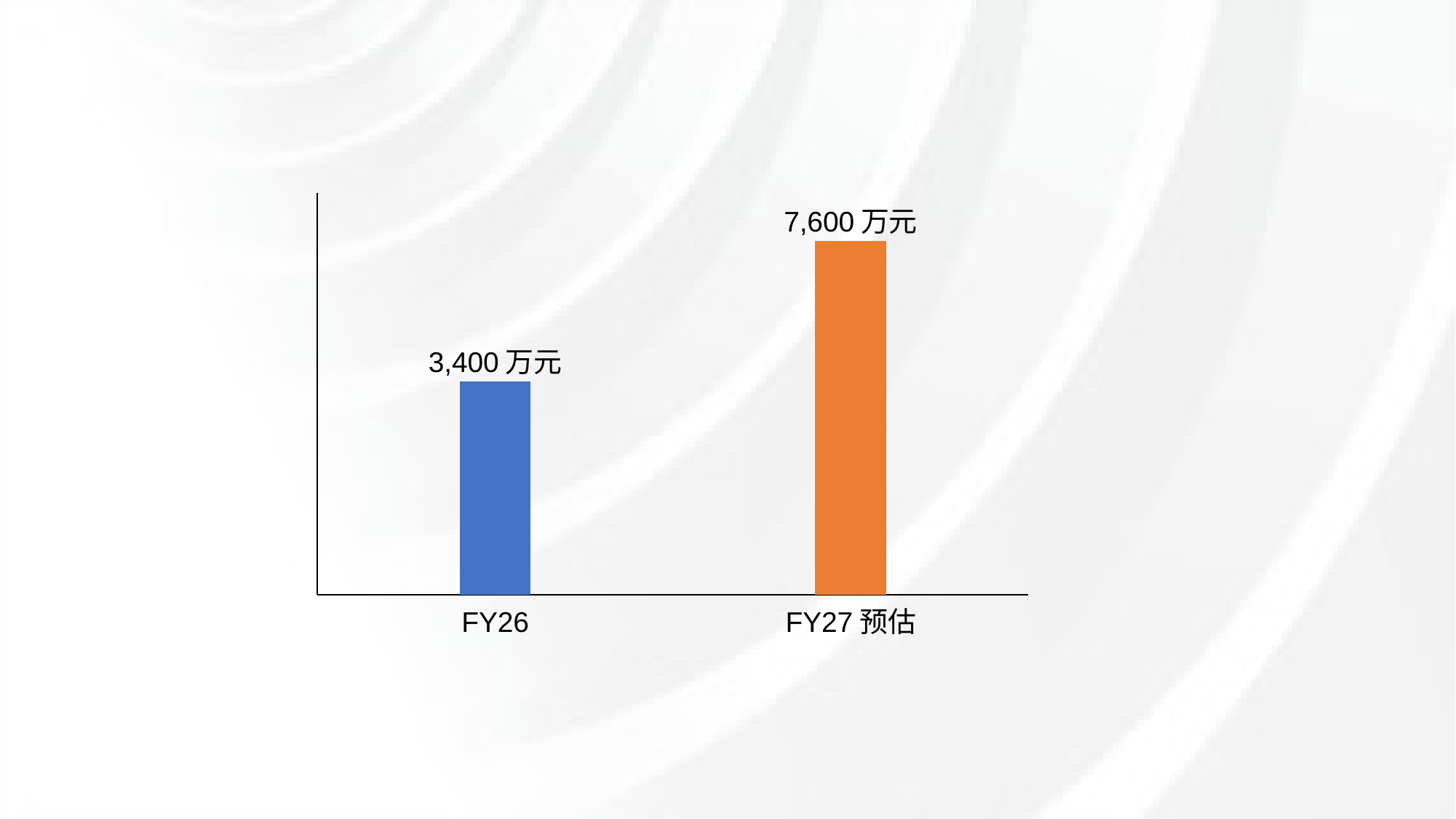

### Chart

| Category |  |
|---|---|
7,600万元
3,400万元
FY26
FY27预估